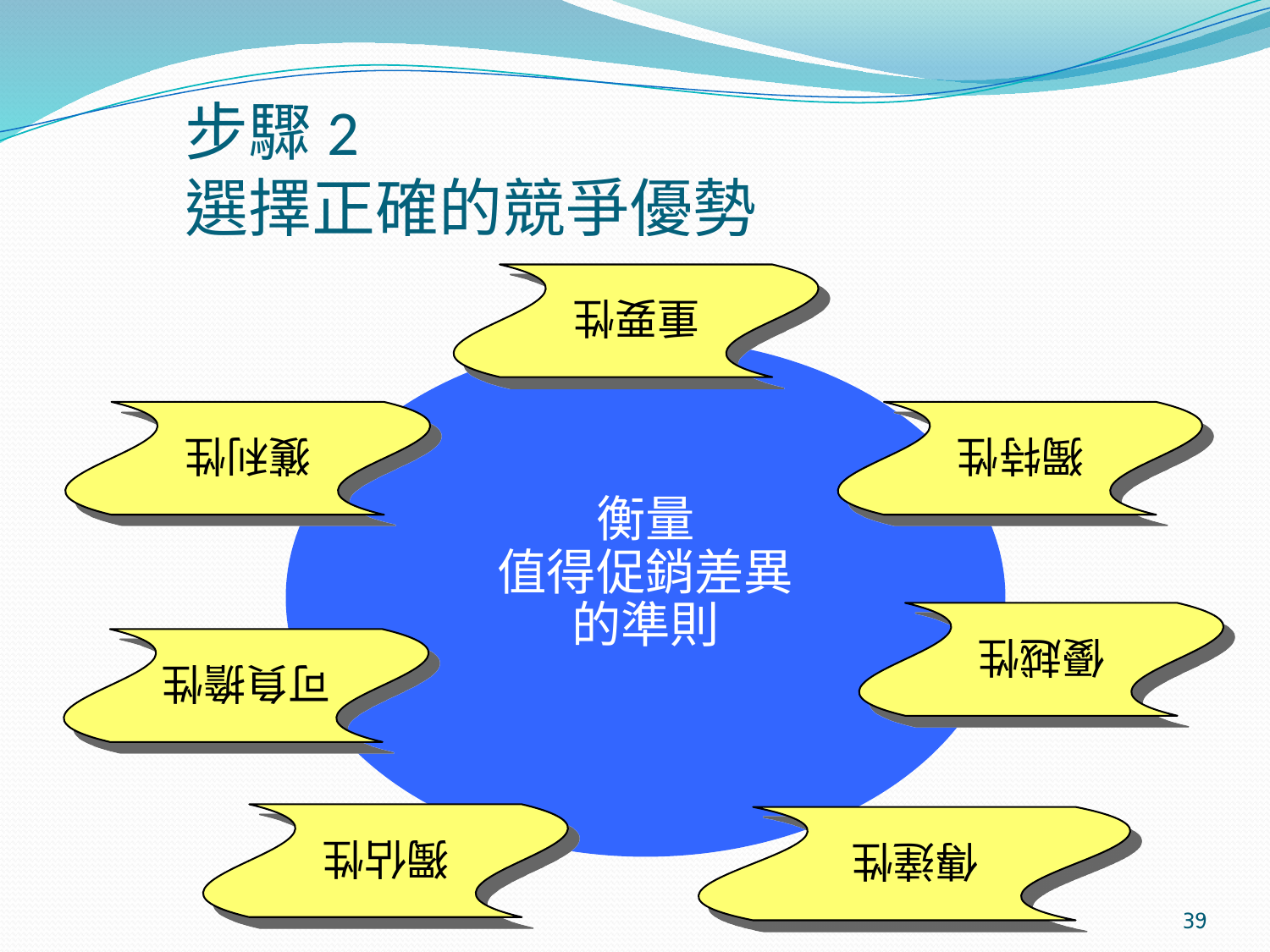

# 步驟2 選擇正確的競爭優勢
重要性
獲利性
獨特性

衡量
值得促銷差異
的準則

優越性
可負擔性
傳達性
獨佔性
39